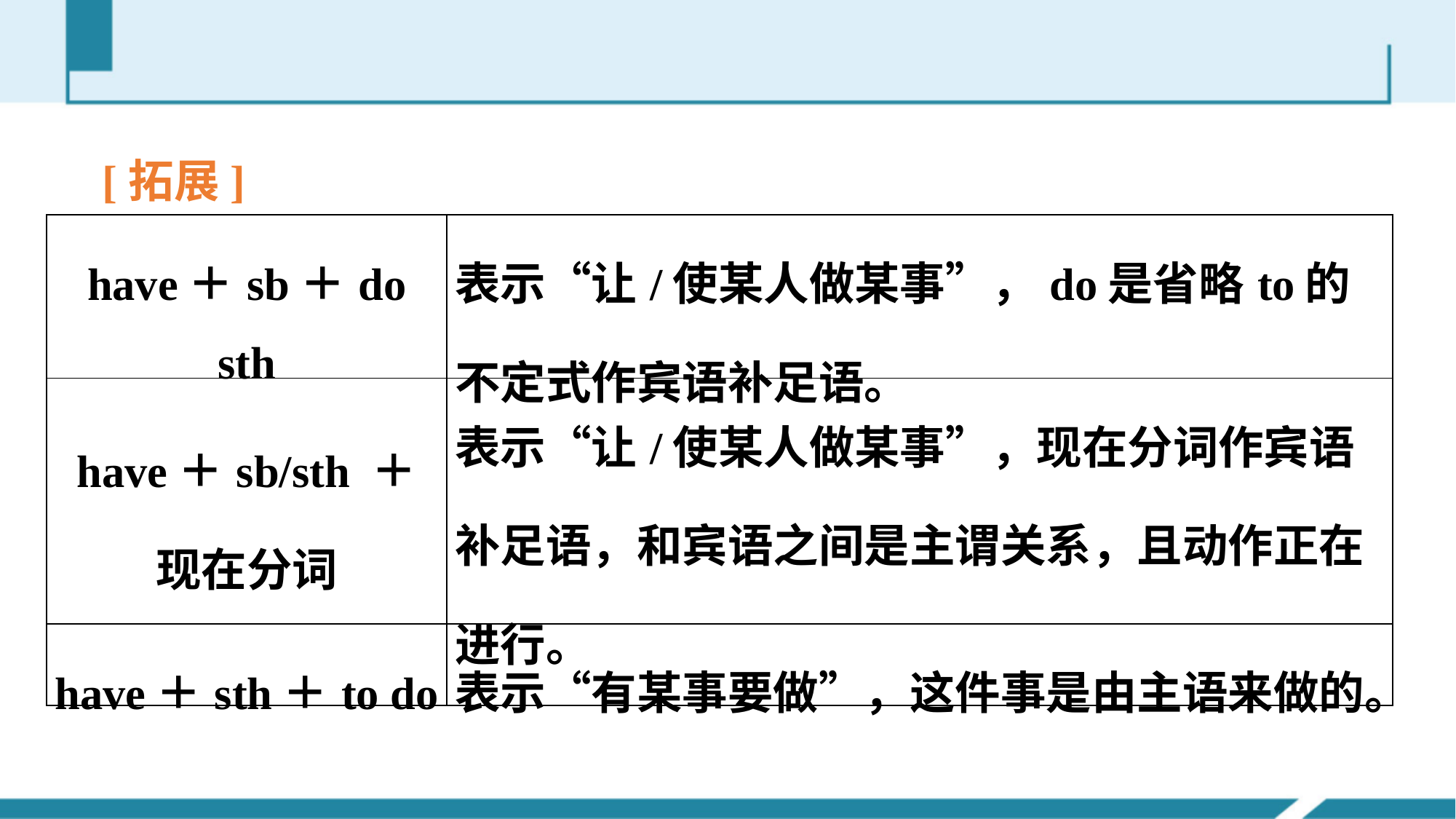

[拓展]
| have＋sb＋do sth | 表示“让/使某人做某事”，do是省略to的不定式作宾语补足语。 |
| --- | --- |
| have＋sb/sth ＋现在分词 | 表示“让/使某人做某事”，现在分词作宾语补足语，和宾语之间是主谓关系，且动作正在进行。 |
| have＋sth＋to do | 表示“有某事要做”，这件事是由主语来做的。 |